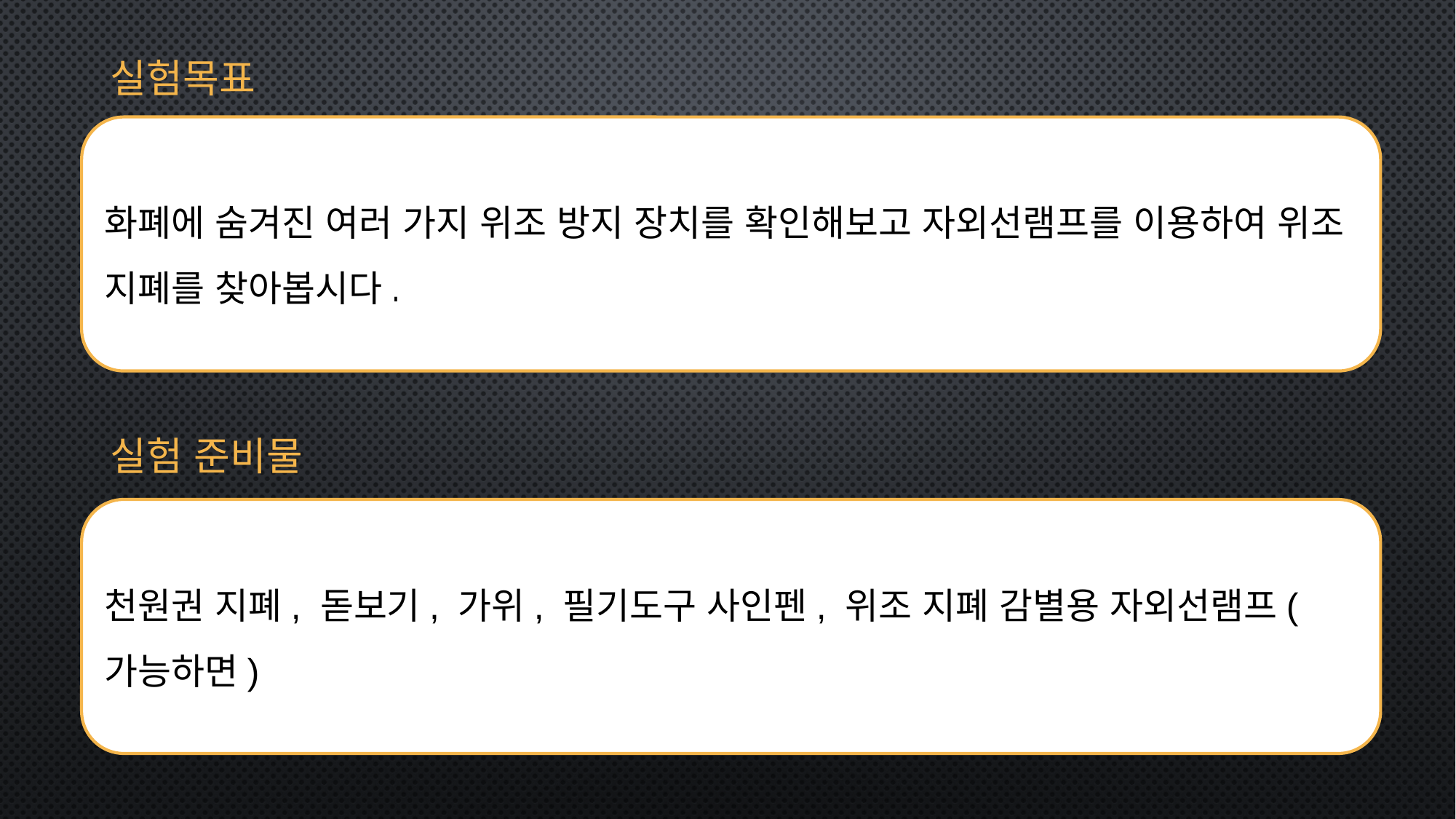

실험목표
화폐에 숨겨진 여러 가지 위조 방지 장치를 확인해보고 자외선램프를 이용하여 위조 지폐를 찾아봅시다.
실험 준비물
천원권 지폐, 돋보기, 가위, 필기도구 사인펜, 위조 지폐 감별용 자외선램프(가능하면)